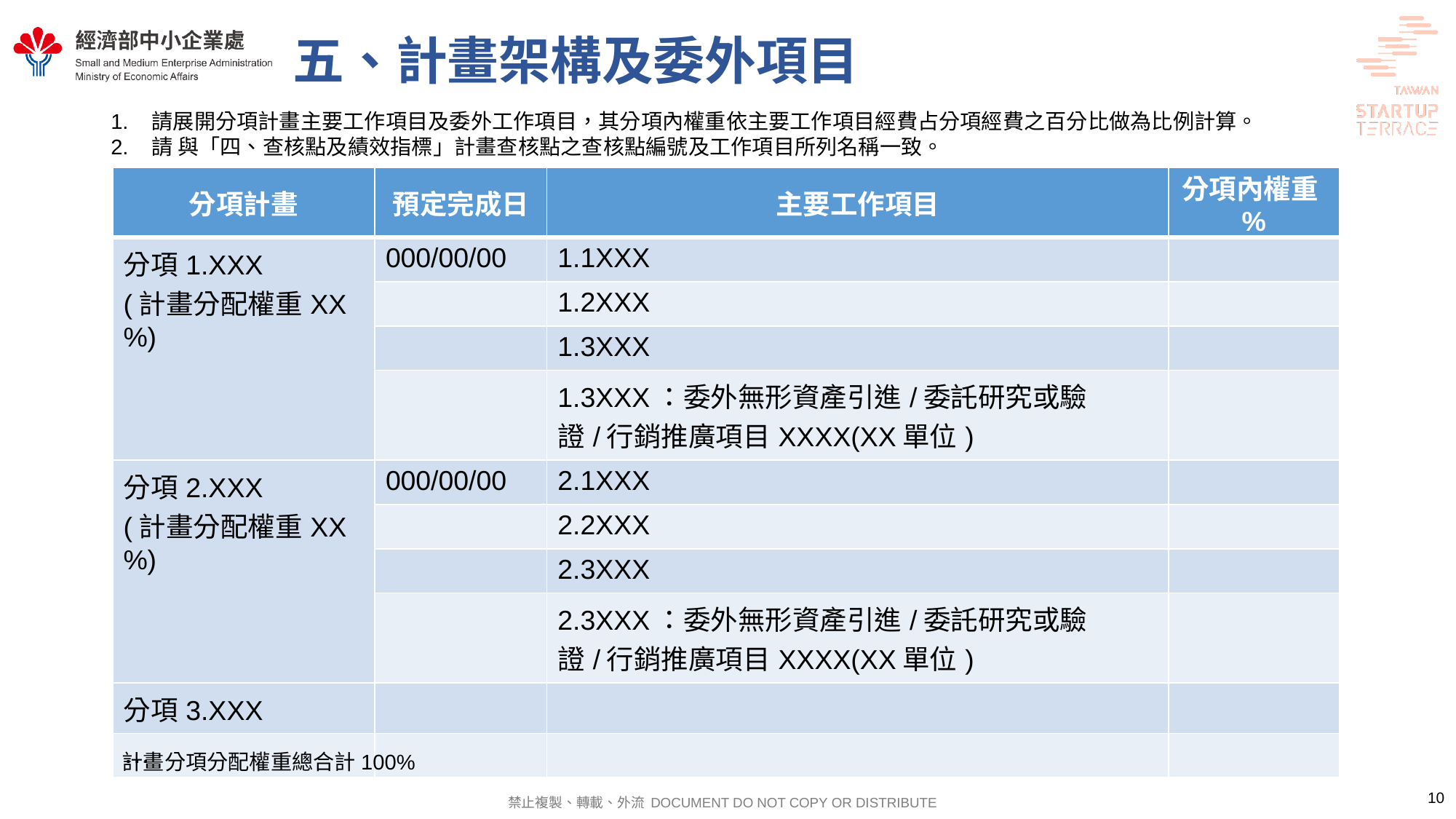

# 五、計畫架構及委外項目
請展開分項計畫主要工作項目及委外工作項目，其分項內權重依主要工作項目經費占分項經費之百分比做為比例計算。
請 與「四、查核點及績效指標」計畫查核點之查核點編號及工作項目所列名稱一致。
| 分項計畫 | 預定完成日 | 主要工作項目 | 分項內權重% |
| --- | --- | --- | --- |
| 分項1.XXX (計畫分配權重XX%) | 000/00/00 | 1.1XXX |  |
|  |  | 1.2XXX |  |
|  |  | 1.3XXX |  |
|  |  | 1.3XXX：委外無形資產引進/委託研究或驗證/行銷推廣項目XXXX(XX單位) |  |
| 分項2.XXX (計畫分配權重XX%) | 000/00/00 | 2.1XXX |  |
|  |  | 2.2XXX |  |
|  |  | 2.3XXX |  |
|  |  | 2.3XXX：委外無形資產引進/委託研究或驗證/行銷推廣項目XXXX(XX單位) |  |
| 分項3.XXX |  |  |  |
| … |  |  |  |
計畫分項分配權重總合計100%
10